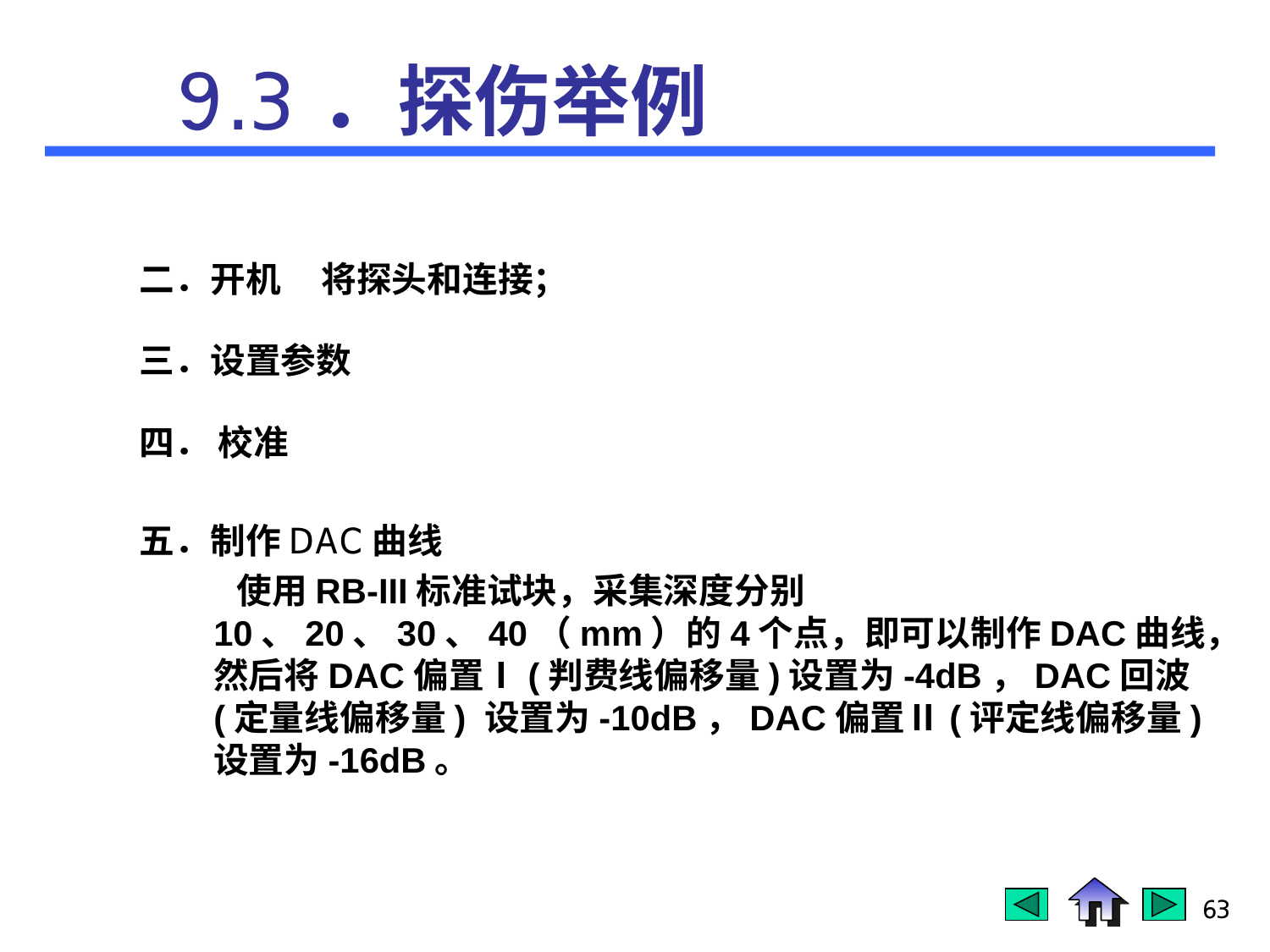

# 9.3．探伤举例

二．开机     将探头和连接；

三．设置参数

四． 校准

五．制作DAC曲线
           使用RB-III标准试块，采集深度分别10、20、30、40（mm）的4个点，即可以制作DAC曲线，然后将DAC偏置Ⅰ(判费线偏移量)设置为-4dB，DAC回波(定量线偏移量) 设置为-10dB，DAC偏置Ⅱ(评定线偏移量) 设置为-16dB。

63